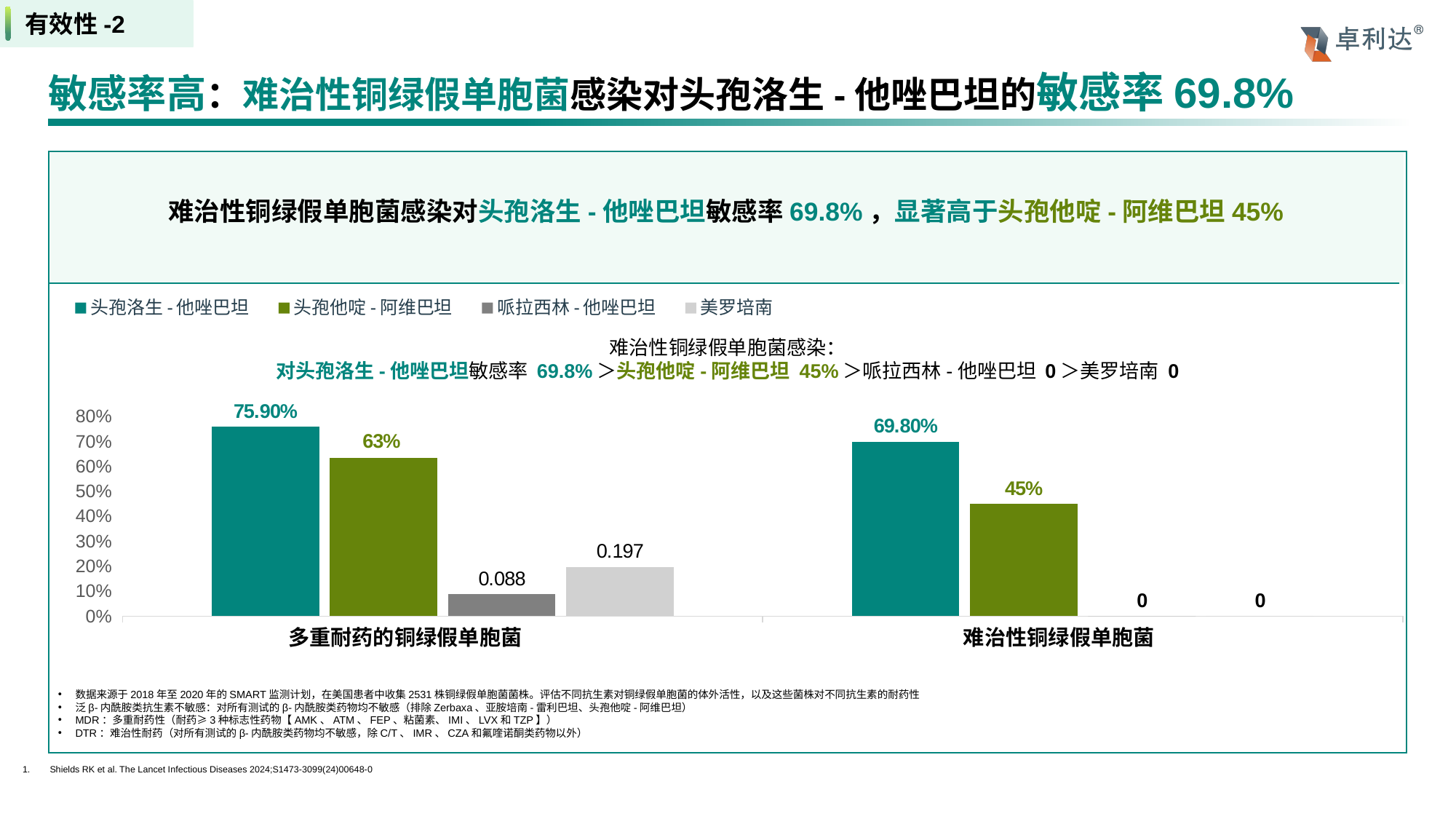

有效性-2

敏感率高：难治性铜绿假单胞菌感染对头孢洛生-他唑巴坦的敏感率69.8%

难治性铜绿假单胞菌感染对头孢洛生-他唑巴坦敏感率69.8%，显著高于头孢他啶-阿维巴坦45%

### Chart

| Category | 头孢洛生-他唑巴坦 | 头孢他啶-阿维巴坦 | 哌拉西林-他唑巴坦 | 美罗培南 |
|---|---|---|---|---|
| MDR-PA | 0.759 | 0.633 | 0.088 | 0.197 |
| DTR-PA | 0.698 | 0.45 | 0.0 | 0.0 |
难治性铜绿假单胞菌感染：
对头孢洛生-他唑巴坦敏感率 69.8%＞头孢他啶-阿维巴坦 45%＞哌拉西林-他唑巴坦 0＞美罗培南 0
多重耐药的铜绿假单胞菌
难治性铜绿假单胞菌
数据来源于2018年至2020年的SMART监测计划，在美国患者中收集2531株铜绿假单胞菌菌株。评估不同抗生素对铜绿假单胞菌的体外活性，以及这些菌株对不同抗生素的耐药性
泛β-内酰胺类抗生素不敏感：对所有测试的β-内酰胺类药物均不敏感（排除Zerbaxa、亚胺培南-雷利巴坦、头孢他啶-阿维巴坦）
MDR：多重耐药性（耐药≥3种标志性药物【AMK、ATM、FEP、粘菌素、IMI、LVX和TZP】）
DTR：难治性耐药（对所有测试的β-内酰胺类药物均不敏感，除C/T、IMR、CZA和氟喹诺酮类药物以外）
Shields RK et al. The Lancet Infectious Diseases 2024;S1473-3099(24)00648-0